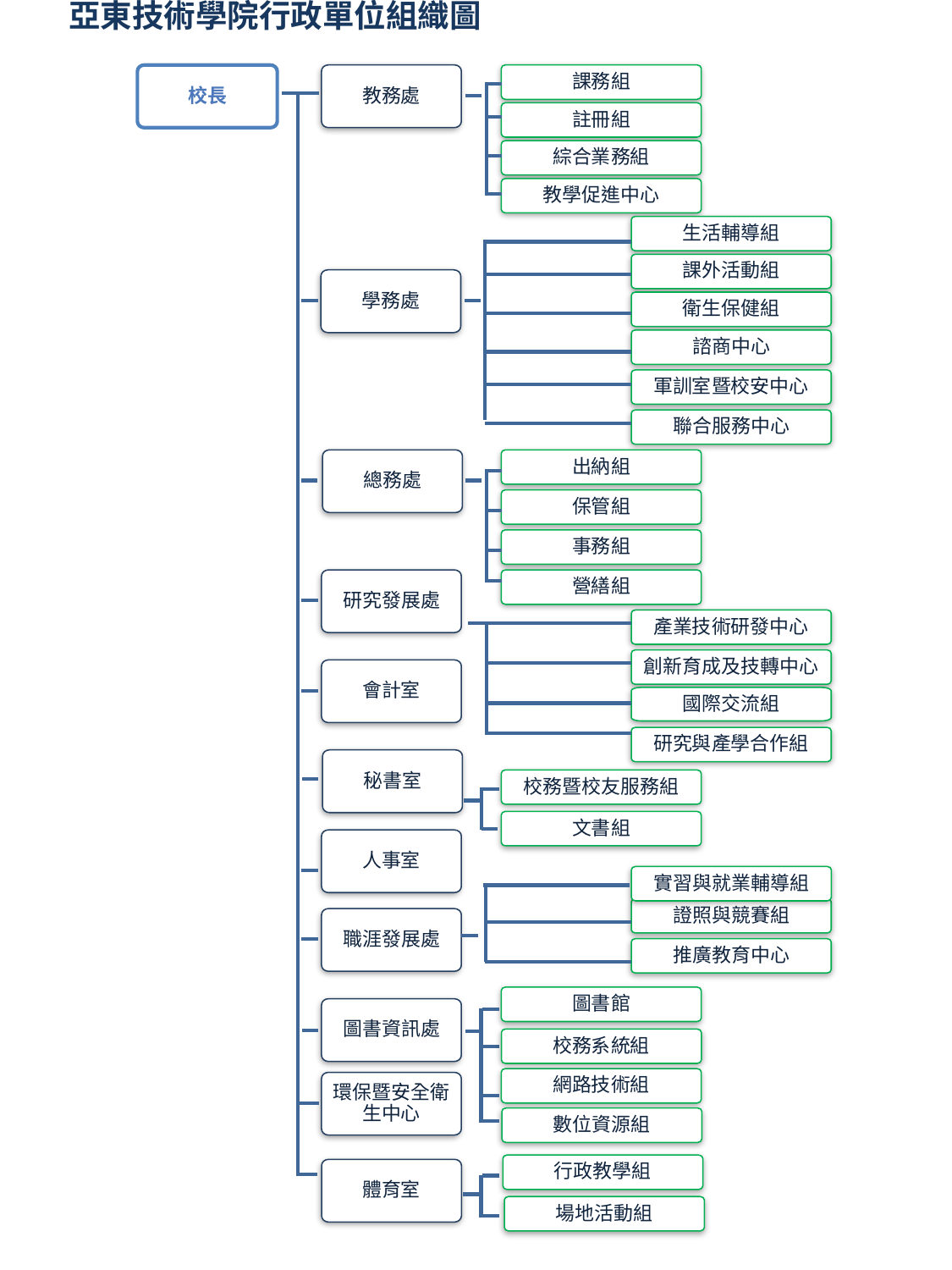

亞東技術學院行政單位組織圖
課務組
註冊組
綜合業務組
教學促進中心
教務處
校長

生活輔導組

課外活動組
學務處

衛生保健組

諮商中心

軍訓室暨校安中心

聯合服務中心

總務處
出納組

保管組

事務組

研究發展處
營繕組

產業技術研發中心

創新育成及技轉中心
會計室

國際交流組

研究與產學合作組

秘書室
校務暨校友服務組
文書組

人事室

證照與競賽組

職涯發展處

推廣教育中心

圖書館
網路技術組
圖書資訊處

環保暨安全衛生中心

實習與就業輔導組

校務系統組

數位資源組

行政教學組
體育室

場地活動組